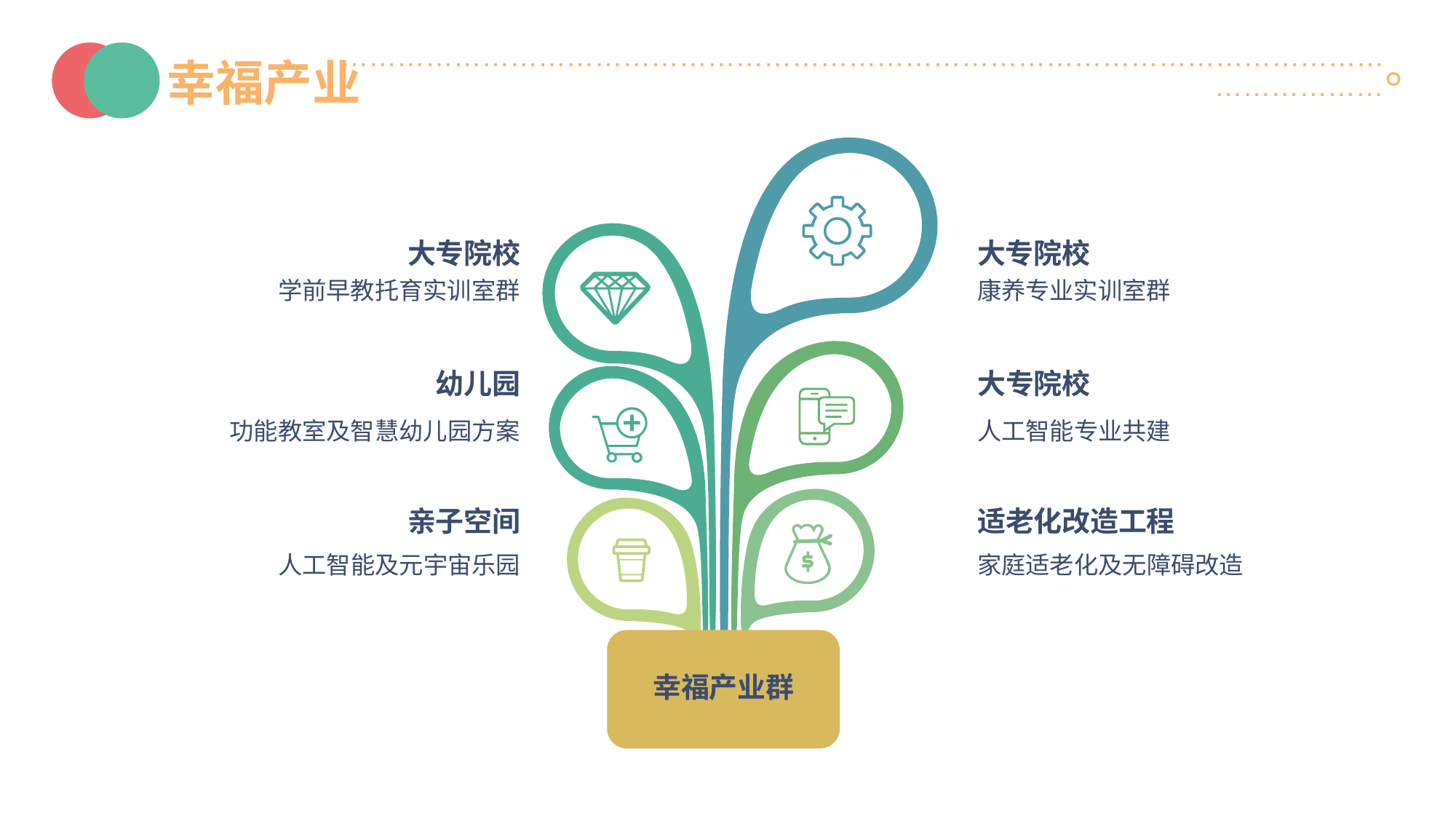

幸福产业
…………………………………………………………………………………………………………………

幸福产业群
大专院校
大专院校
学前早教托育实训室群
康养专业实训室群
幼儿园
大专院校
功能教室及智慧幼儿园方案
人工智能专业共建
亲子空间
适老化改造工程
人工智能及元宇宙乐园
家庭适老化及无障碍改造